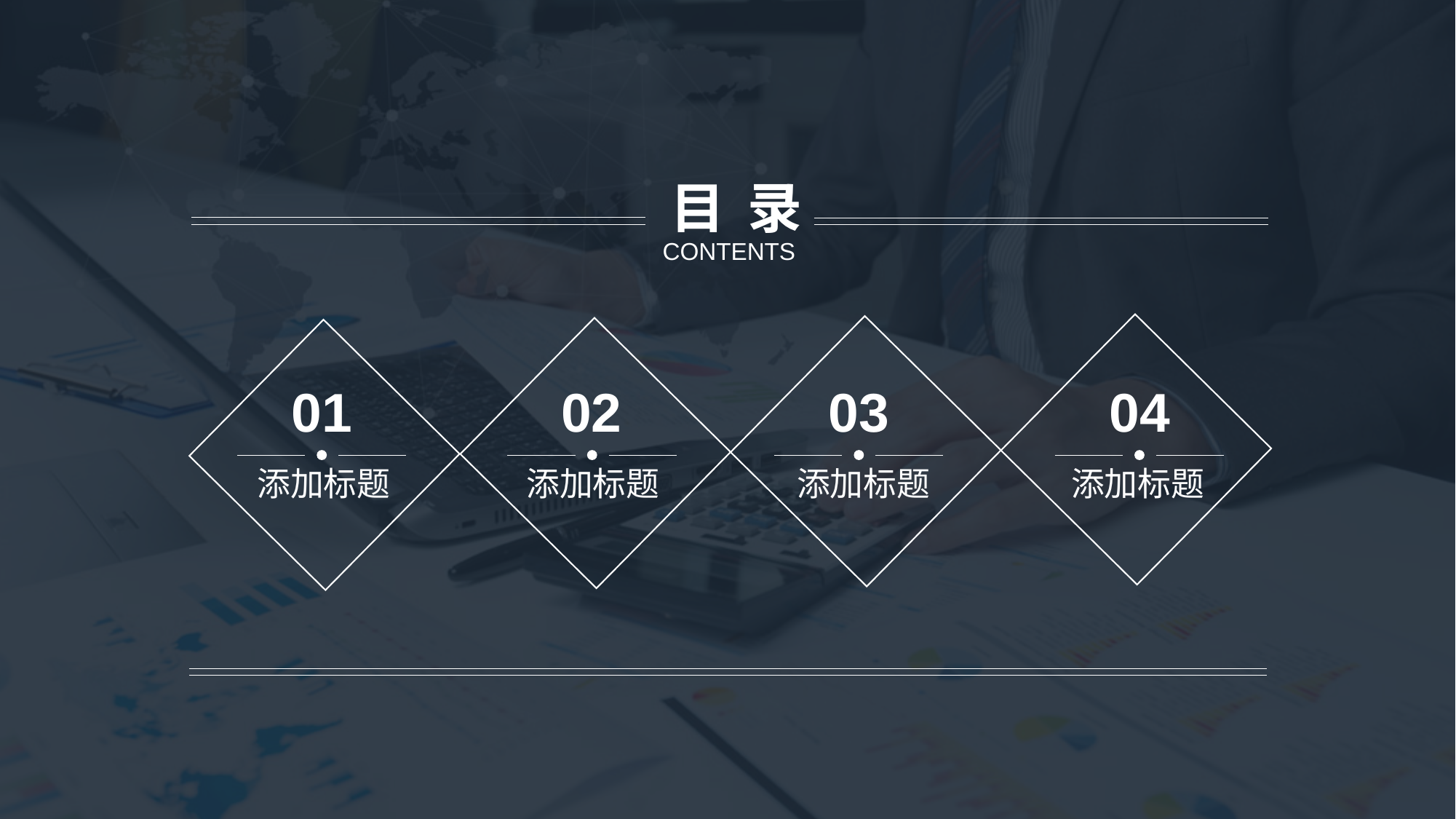

目录
CONTENTS

02
04
01
03

添加标题
添加标题
添加标题
添加标题